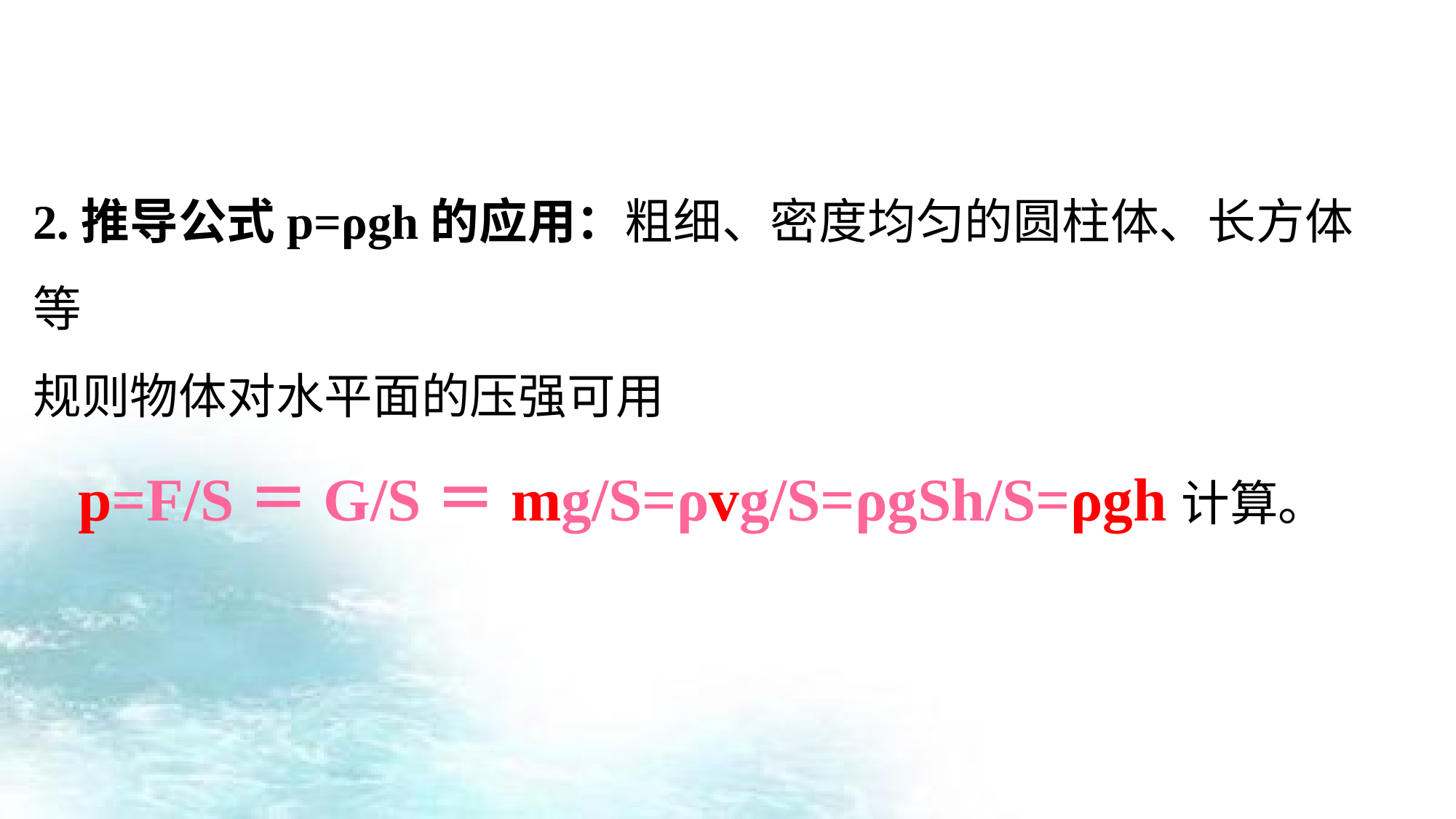

2.推导公式p=ρgh的应用：粗细、密度均匀的圆柱体、长方体等
规则物体对水平面的压强可用
   p=F/S＝G/S＝mg/S=ρvg/S=ρgSh/S=ρgh计算。